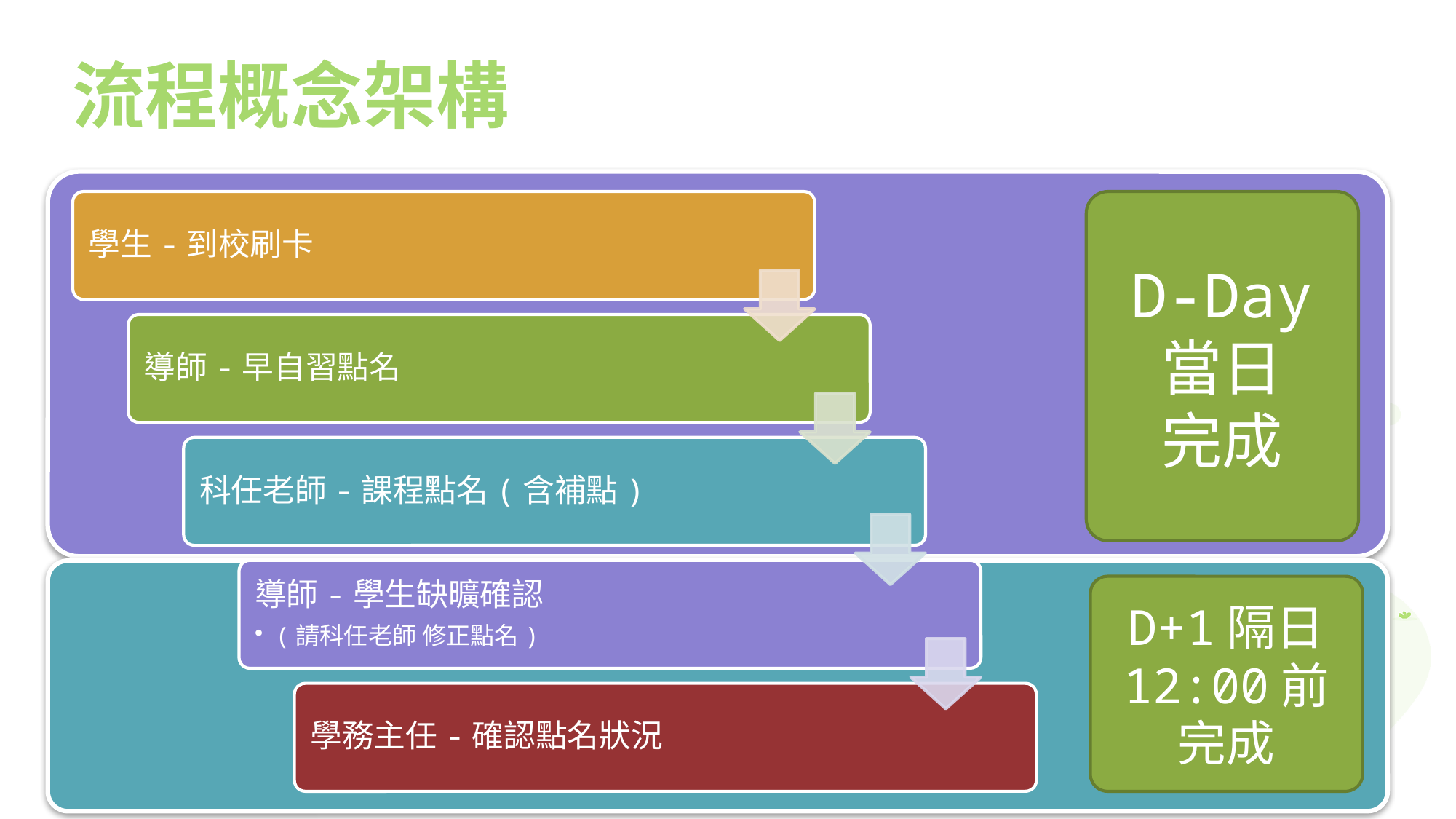

# 流程概念架構

學生-到校刷卡
導師-早自習點名
科任老師-課程點名(含補點)
導師-學生缺曠確認
(請科任老師 修正點名)
學務主任-確認點名狀況

D-Day
當日
完成

D+1隔日
12:00前
完成